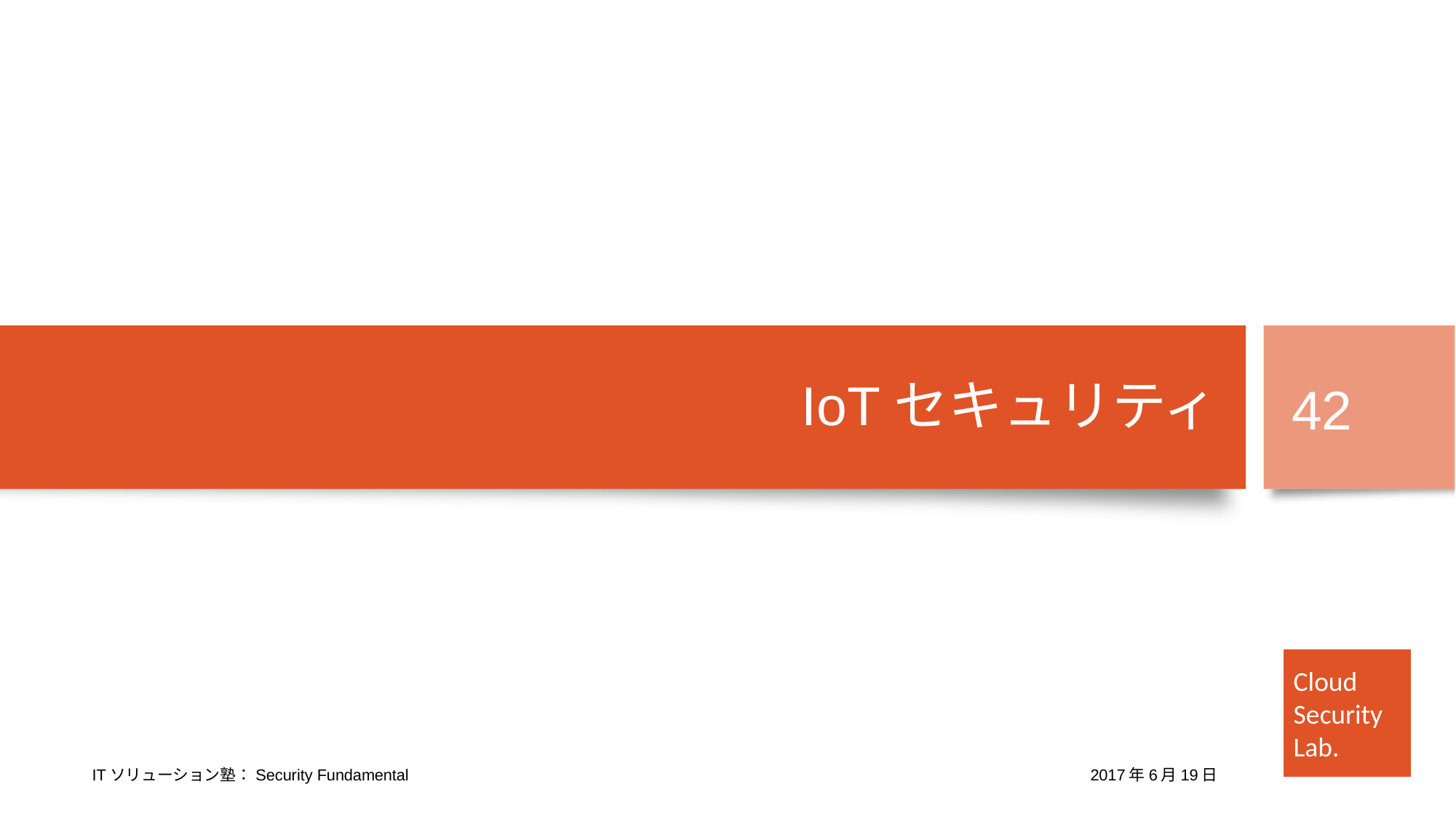

# IoTセキュリティ
42
セキュリティサービスが売れる時代がもうそこに来ている
何を握ればビジネスは続いていくのか、何に乗れば良いのか
2017年6月19日
ITソリューション塾：Security Fundamental